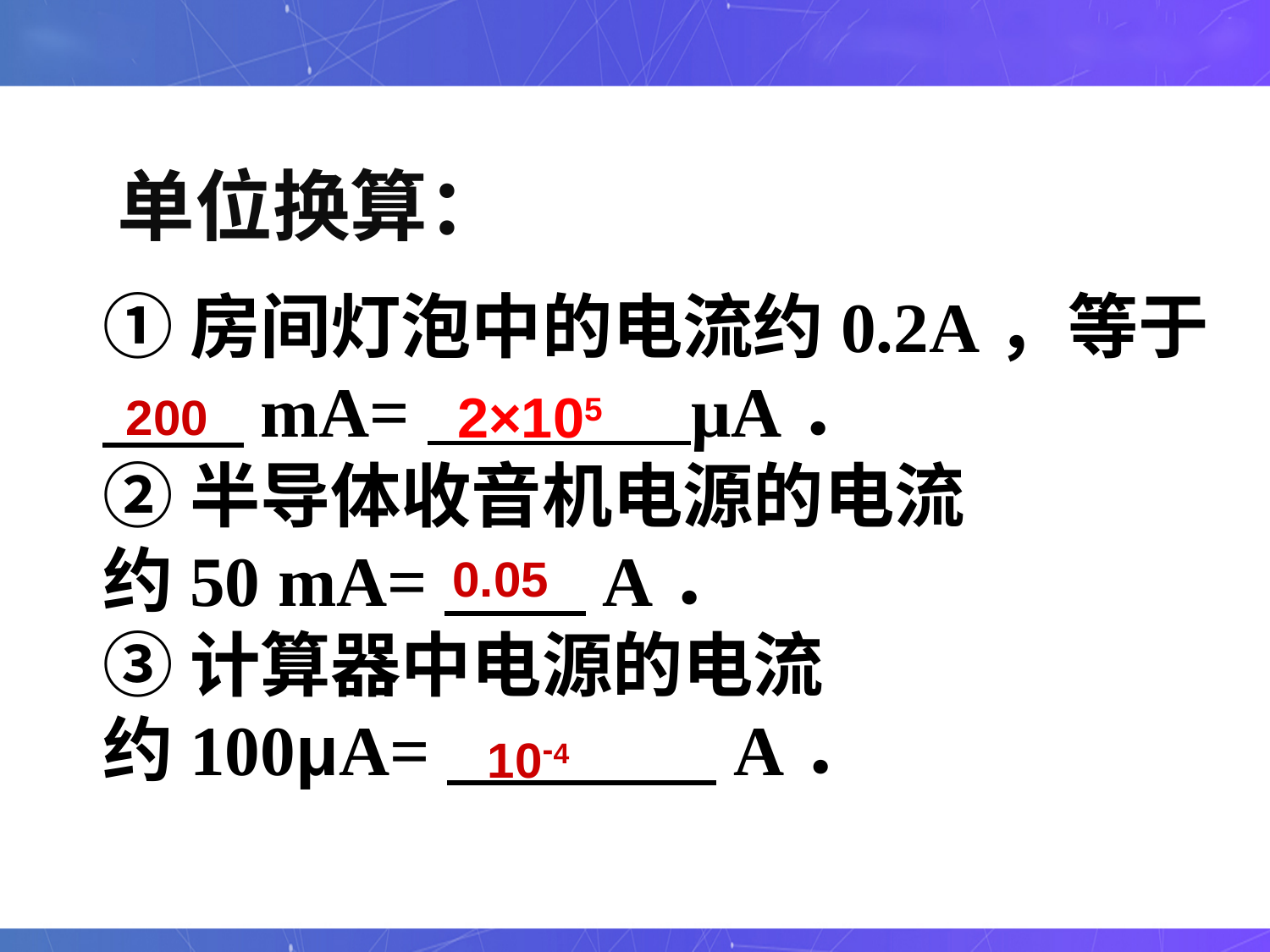

单位换算：

①房间灯泡中的电流约0.2A，等于
　　mA=                μA．
②半导体收音机电源的电流
约50 mA=　　A．
③计算器中电源的电流
约100μA=　　        A．

2×105
200
0.05
10-4